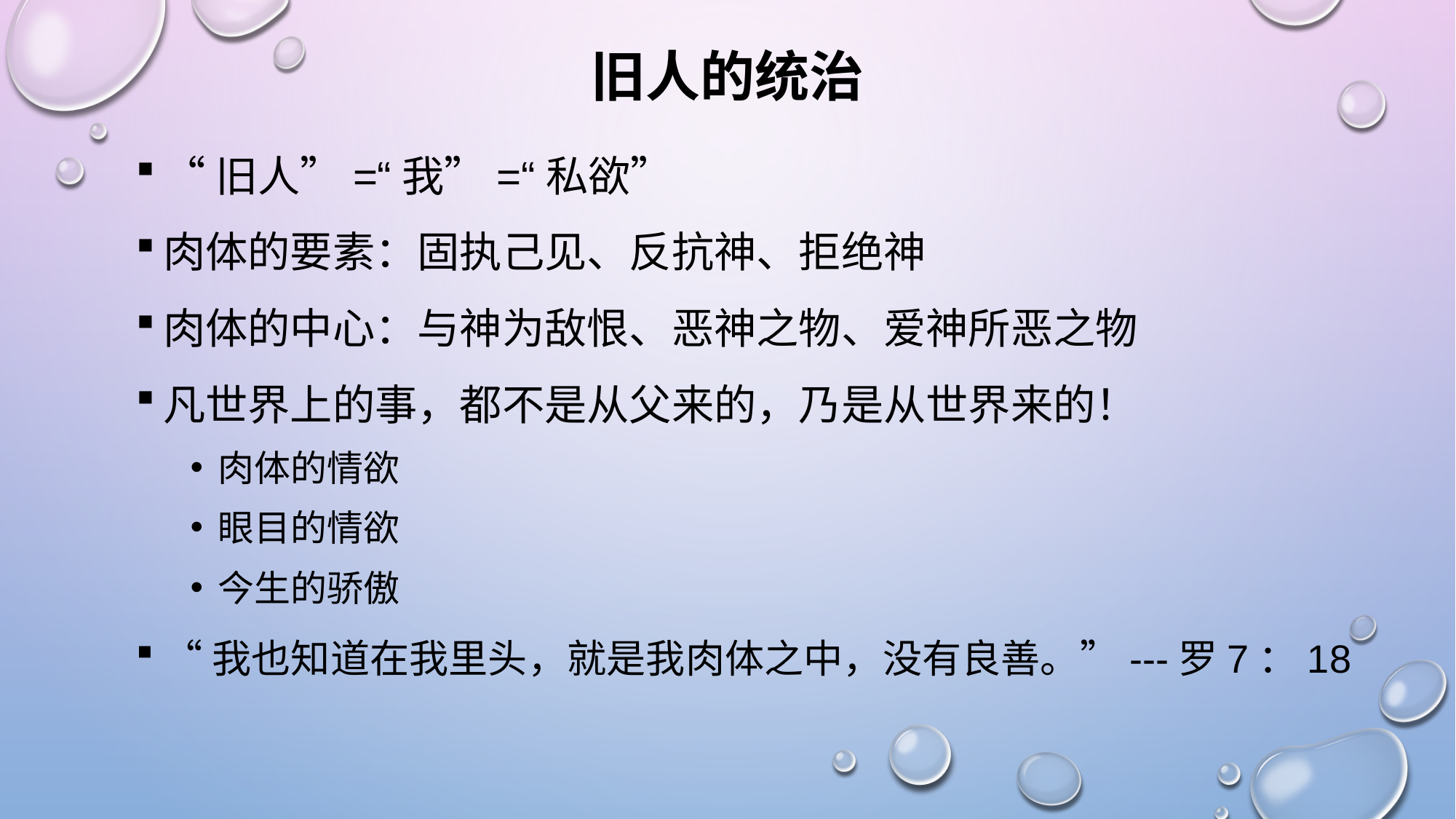

# 旧人的统治
“旧人”=“我”=“私欲”
肉体的要素：固执己见、反抗神、拒绝神
肉体的中心：与神为敌恨、恶神之物、爱神所恶之物
凡世界上的事，都不是从父来的，乃是从世界来的！
肉体的情欲
眼目的情欲
今生的骄傲
“我也知道在我里头，就是我肉体之中，没有良善。”---罗7：18